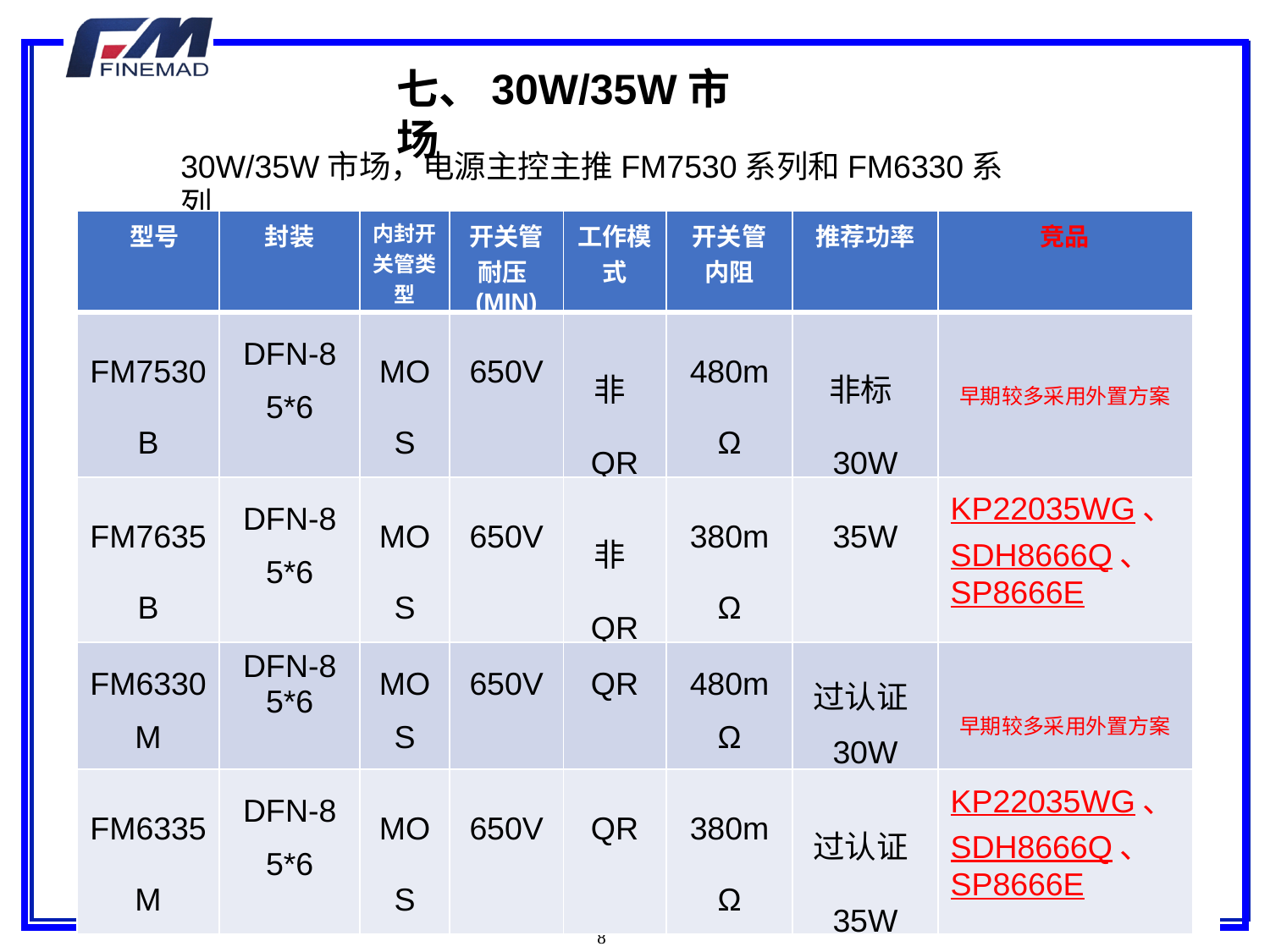

七、30W/35W市场
30W/35W市场，电源主控主推FM7530系列和FM6330系列
| 型号 | 封装 | 内封开关管类型 | 开关管耐压(MIN) | 工作模式 | 开关管 内阻 | 推荐功率 | 竞品 |
| --- | --- | --- | --- | --- | --- | --- | --- |
| FM7530B | DFN-8 5\*6 | MOS | 650V | 非QR | 480mΩ | 非标30W | 早期较多采用外置方案 |
| FM7635B | DFN-8 5\*6 | MOS | 650V | 非QR | 380mΩ | 35W | KP22035WG、SDH8666Q、SP8666E |
| FM6330M | DFN-8 5\*6 | MOS | 650V | QR | 480mΩ | 过认证30W | 早期较多采用外置方案 |
| FM6335M | DFN-8 5\*6 | MOS | 650V | QR | 380mΩ | 过认证35W | KP22035WG、SDH8666Q、SP8666E |
 电源、PD